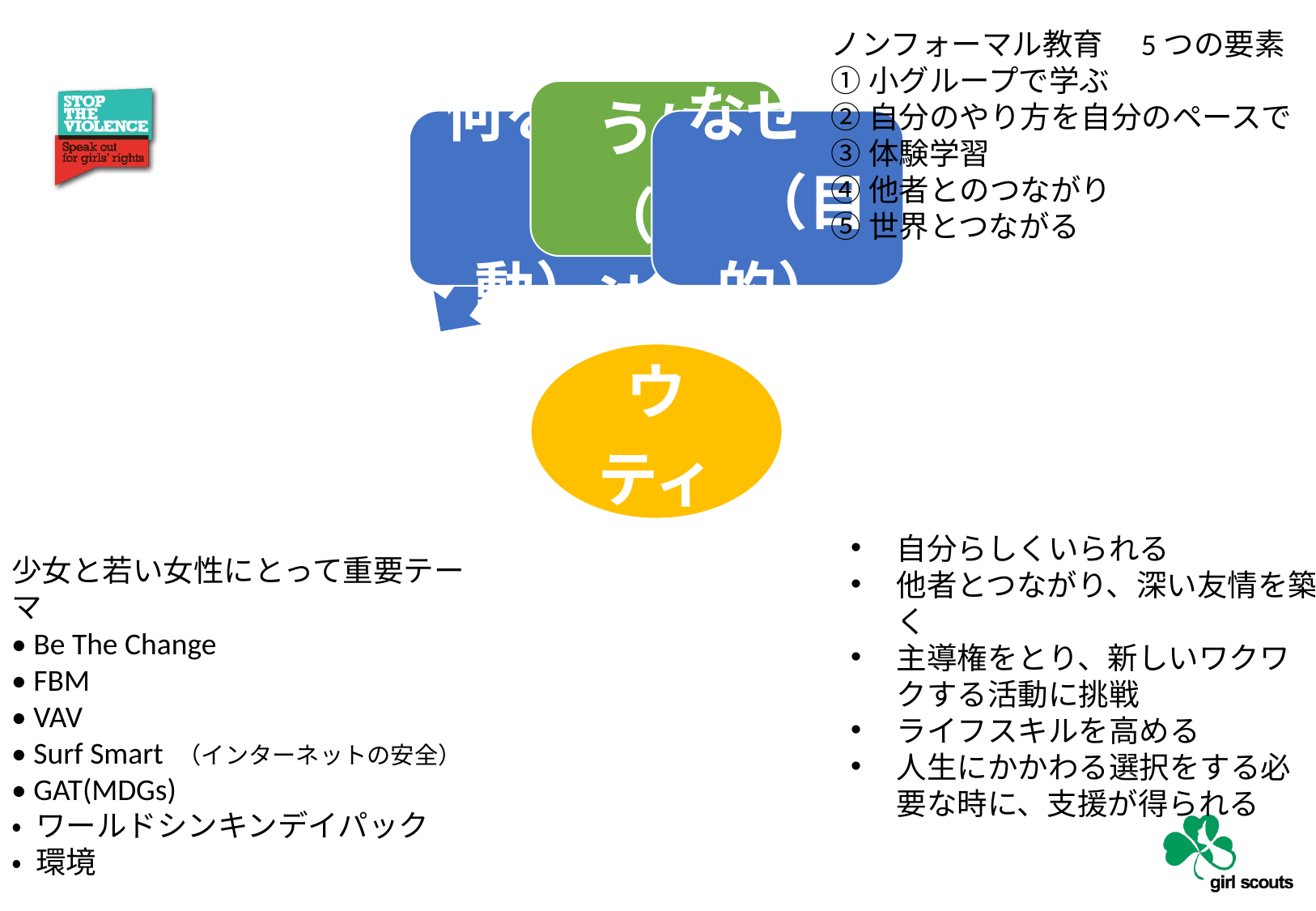

ノンフォーマル教育　5つの要素
①小グループで学ぶ
②自分のやり方を自分のペースで
③体験学習
④他者とのつながり
⑤世界とつながる

自分らしくいられる
他者とつながり、深い友情を築く
主導権をとり、新しいワクワクする活動に挑戦
ライフスキルを高める
人生にかかわる選択をする必要な時に、支援が得られる

少女と若い女性にとって重要テーマ
• Be The Change
• FBM
• VAV
• Surf Smart （インターネットの安全）
• GAT(MDGs)
• ワールドシンキンデイパック
• 環境